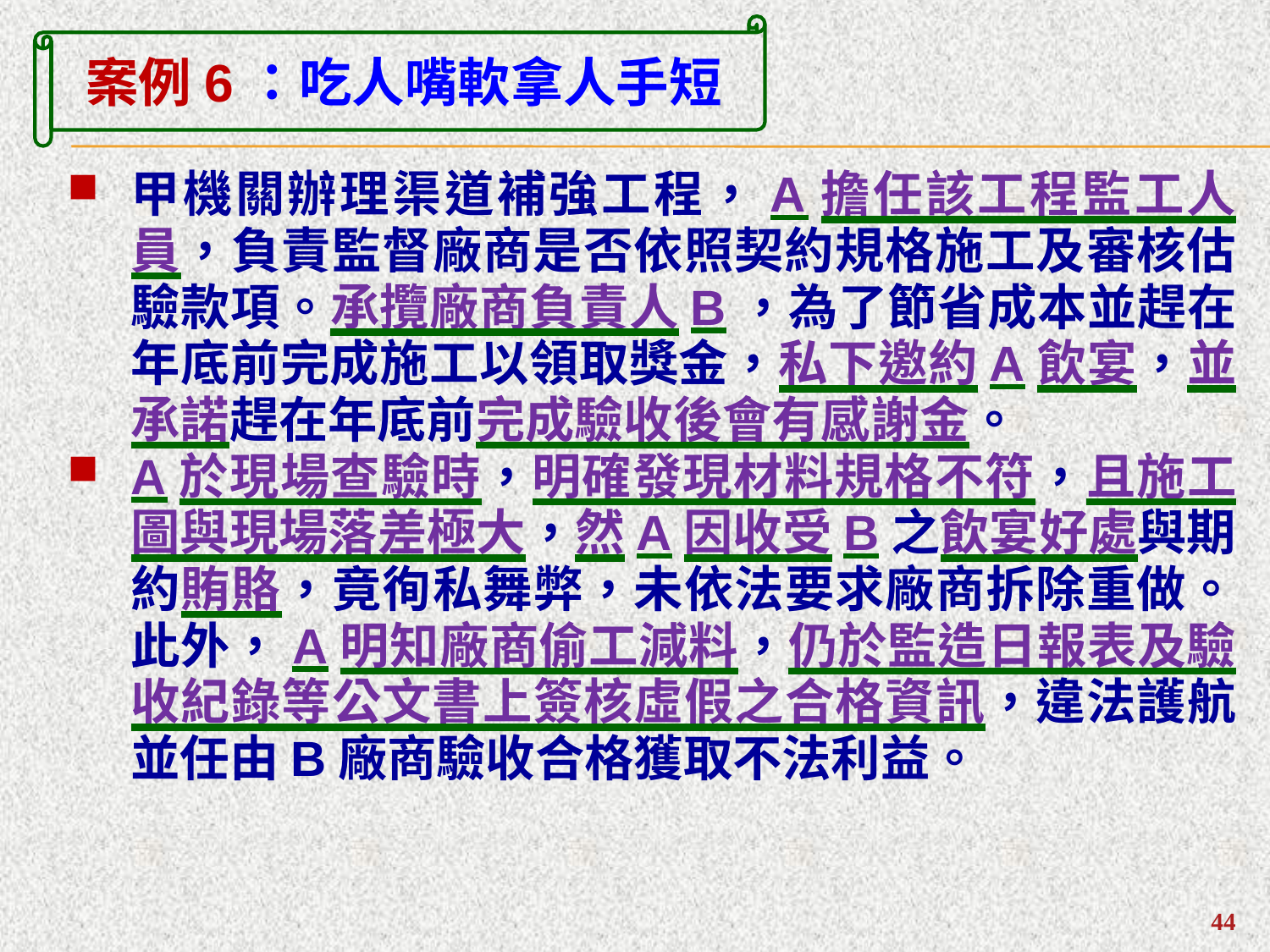

案例6：吃人嘴軟拿人手短
甲機關辦理渠道補強工程，A擔任該工程監工人員，負責監督廠商是否依照契約規格施工及審核估驗款項。承攬廠商負責人B，為了節省成本並趕在年底前完成施工以領取獎金，私下邀約A飲宴，並承諾趕在年底前完成驗收後會有感謝金。
A於現場查驗時，明確發現材料規格不符，且施工圖與現場落差極大，然A因收受B之飲宴好處與期約賄賂，竟徇私舞弊，未依法要求廠商拆除重做。此外，A明知廠商偷工減料，仍於監造日報表及驗收紀錄等公文書上簽核虛假之合格資訊，違法護航並任由B廠商驗收合格獲取不法利益。
44